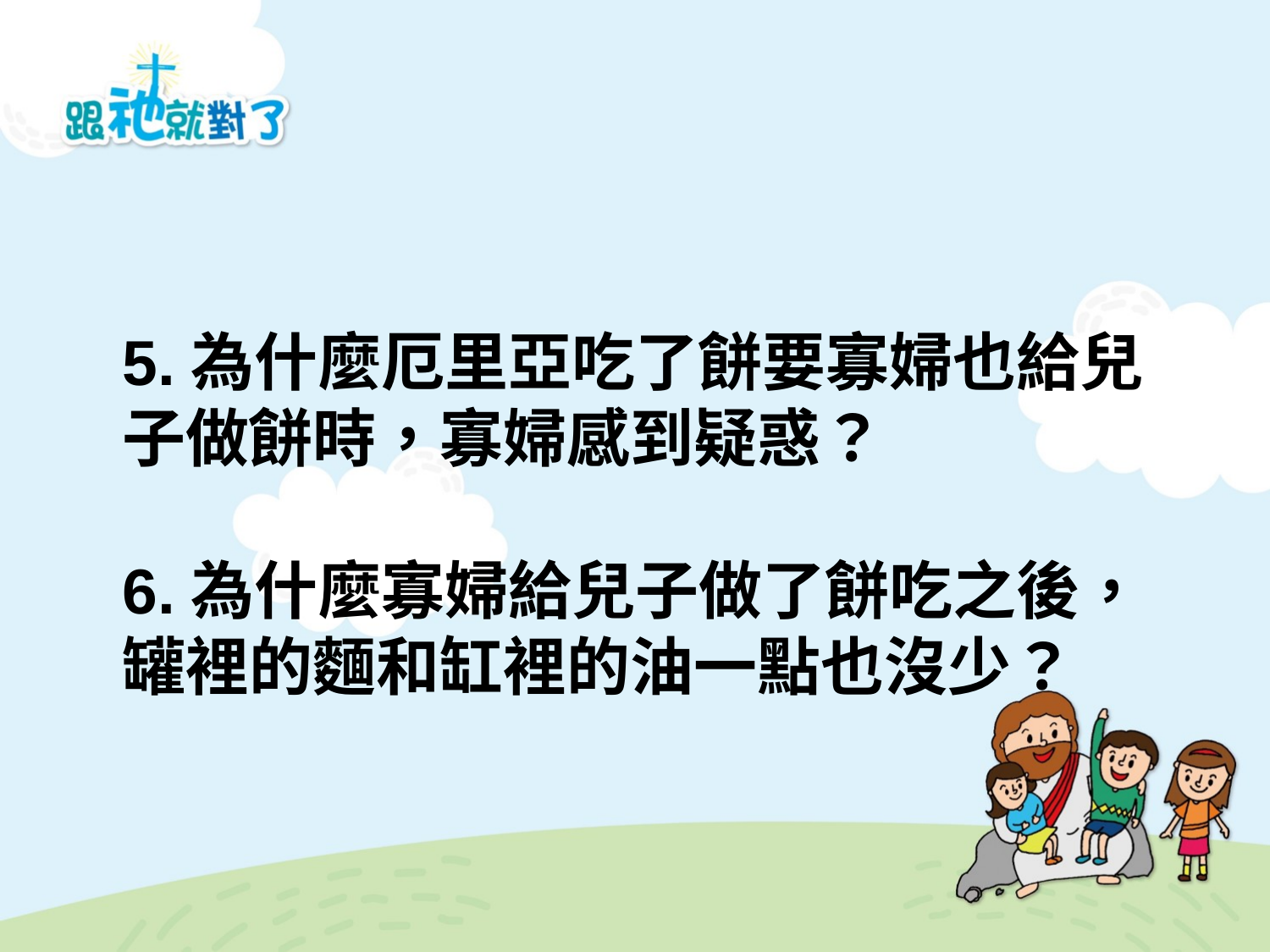

5.為什麼厄里亞吃了餅要寡婦也給兒子做餅時，寡婦感到疑惑？

6.為什麼寡婦給兒子做了餅吃之後，罐裡的麵和缸裡的油一點也沒少？